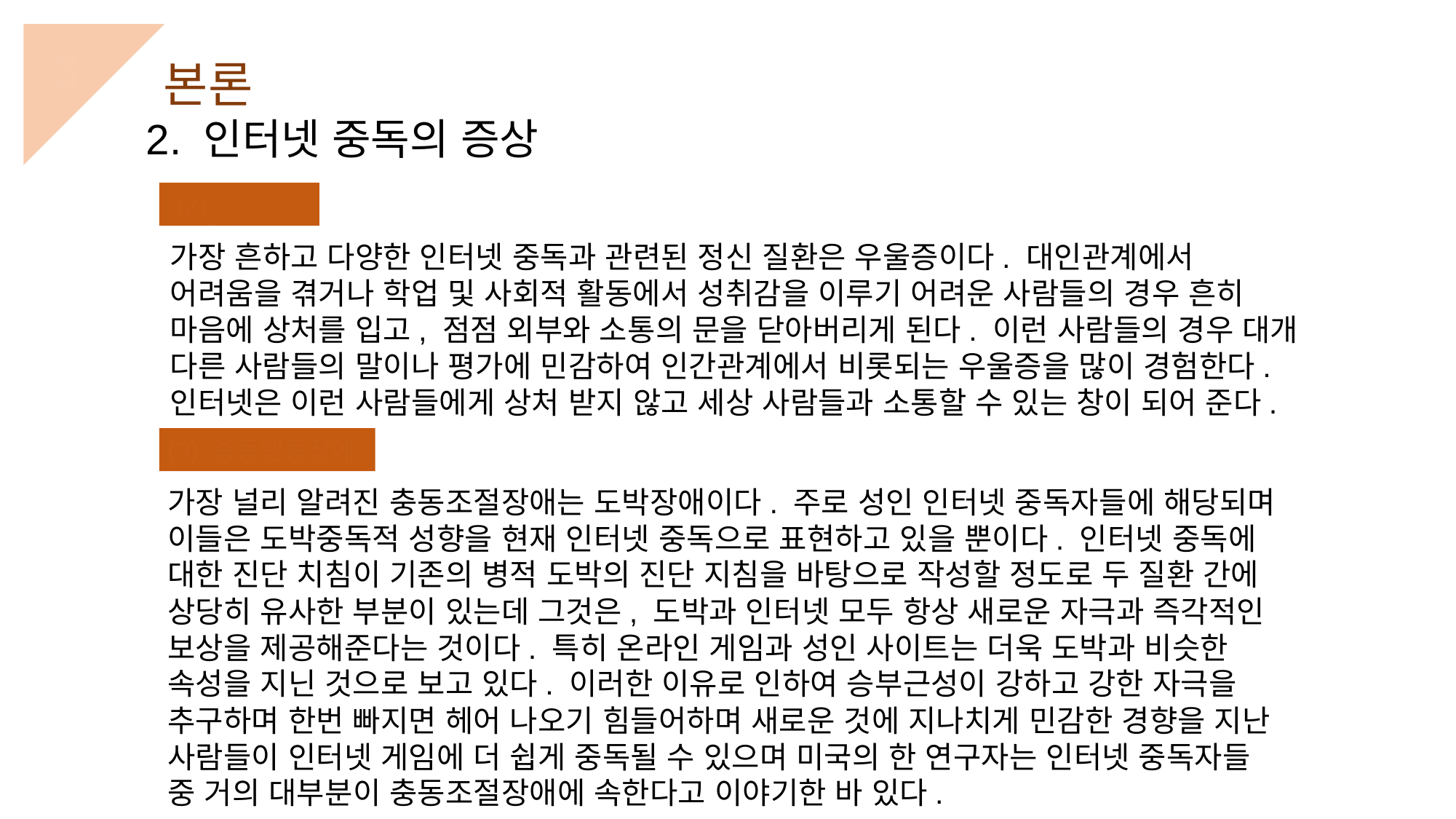

3
본론
2. 인터넷 중독의 증상

(2) 우울증
가장 흔하고 다양한 인터넷 중독과 관련된 정신 질환은 우울증이다. 대인관계에서 어려움을 겪거나 학업 및 사회적 활동에서 성취감을 이루기 어려운 사람들의 경우 흔히 마음에 상처를 입고, 점점 외부와 소통의 문을 닫아버리게 된다. 이런 사람들의 경우 대개 다른 사람들의 말이나 평가에 민감하여 인간관계에서 비롯되는 우울증을 많이 경험한다. 인터넷은 이런 사람들에게 상처 받지 않고 세상 사람들과 소통할 수 있는 창이 되어 준다.

(3) 충동행동장애
가장 널리 알려진 충동조절장애는 도박장애이다. 주로 성인 인터넷 중독자들에 해당되며 이들은 도박중독적 성향을 현재 인터넷 중독으로 표현하고 있을 뿐이다. 인터넷 중독에 대한 진단 치침이 기존의 병적 도박의 진단 지침을 바탕으로 작성할 정도로 두 질환 간에 상당히 유사한 부분이 있는데 그것은, 도박과 인터넷 모두 항상 새로운 자극과 즉각적인 보상을 제공해준다는 것이다. 특히 온라인 게임과 성인 사이트는 더욱 도박과 비슷한 속성을 지닌 것으로 보고 있다. 이러한 이유로 인하여 승부근성이 강하고 강한 자극을 추구하며 한번 빠지면 헤어 나오기 힘들어하며 새로운 것에 지나치게 민감한 경향을 지난 사람들이 인터넷 게임에 더 쉽게 중독될 수 있으며 미국의 한 연구자는 인터넷 중독자들 중 거의 대부분이 충동조절장애에 속한다고 이야기한 바 있다.
충동조절장애